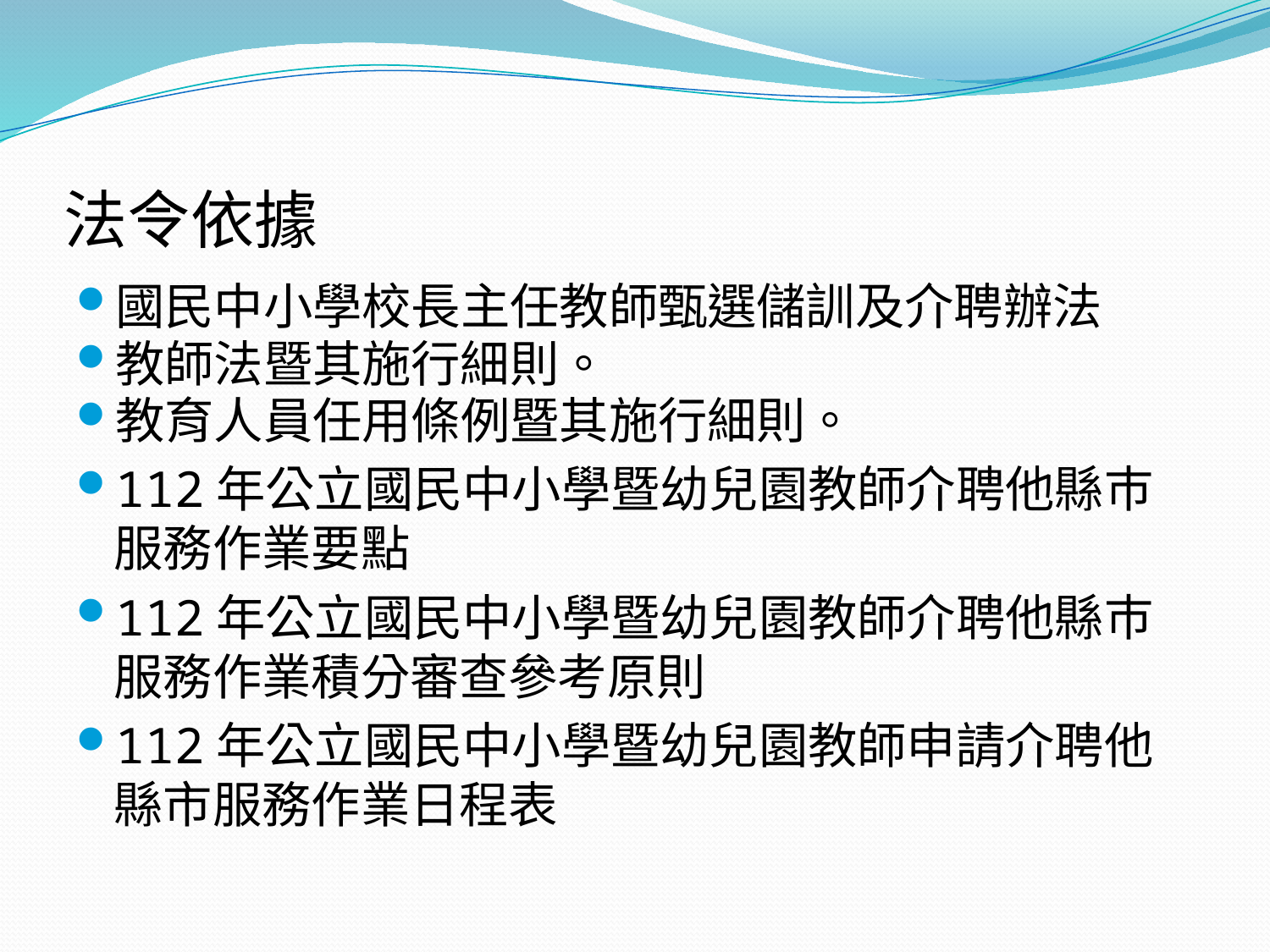

# 法令依據
國民中小學校長主任教師甄選儲訓及介聘辦法
教師法暨其施行細則。
教育人員任用條例暨其施行細則。
112年公立國民中小學暨幼兒園教師介聘他縣巿服務作業要點
112年公立國民中小學暨幼兒園教師介聘他縣巿服務作業積分審查參考原則
112年公立國民中小學暨幼兒園教師申請介聘他縣市服務作業日程表